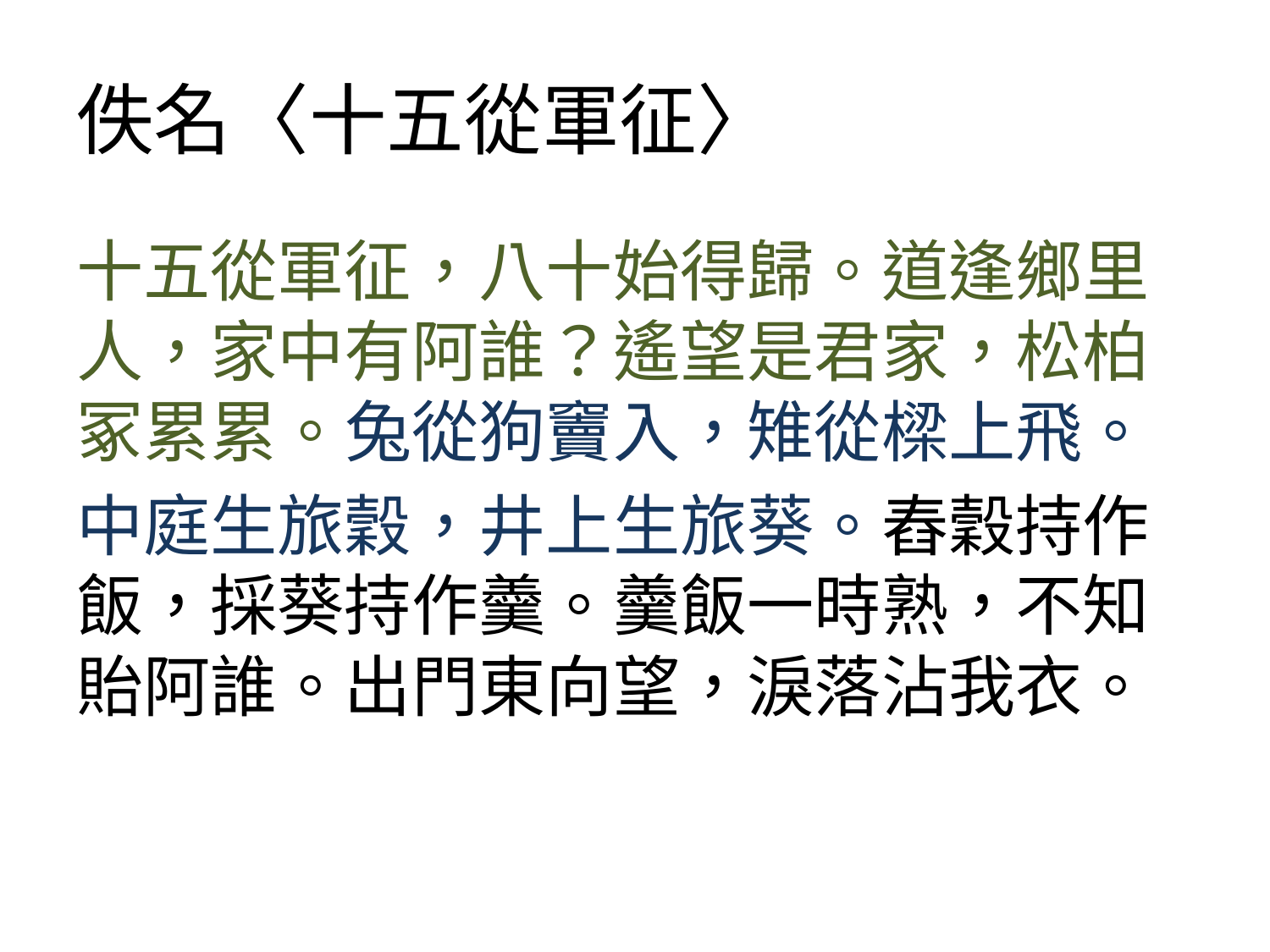

# 佚名〈十五從軍征〉
十五從軍征，八十始得歸。道逢鄉里人，家中有阿誰？遙望是君家，松柏冢累累。兔從狗竇入，雉從樑上飛。
中庭生旅穀，井上生旅葵。舂穀持作飯，採葵持作羹。羹飯一時熟，不知貽阿誰。出門東向望，淚落沾我衣。